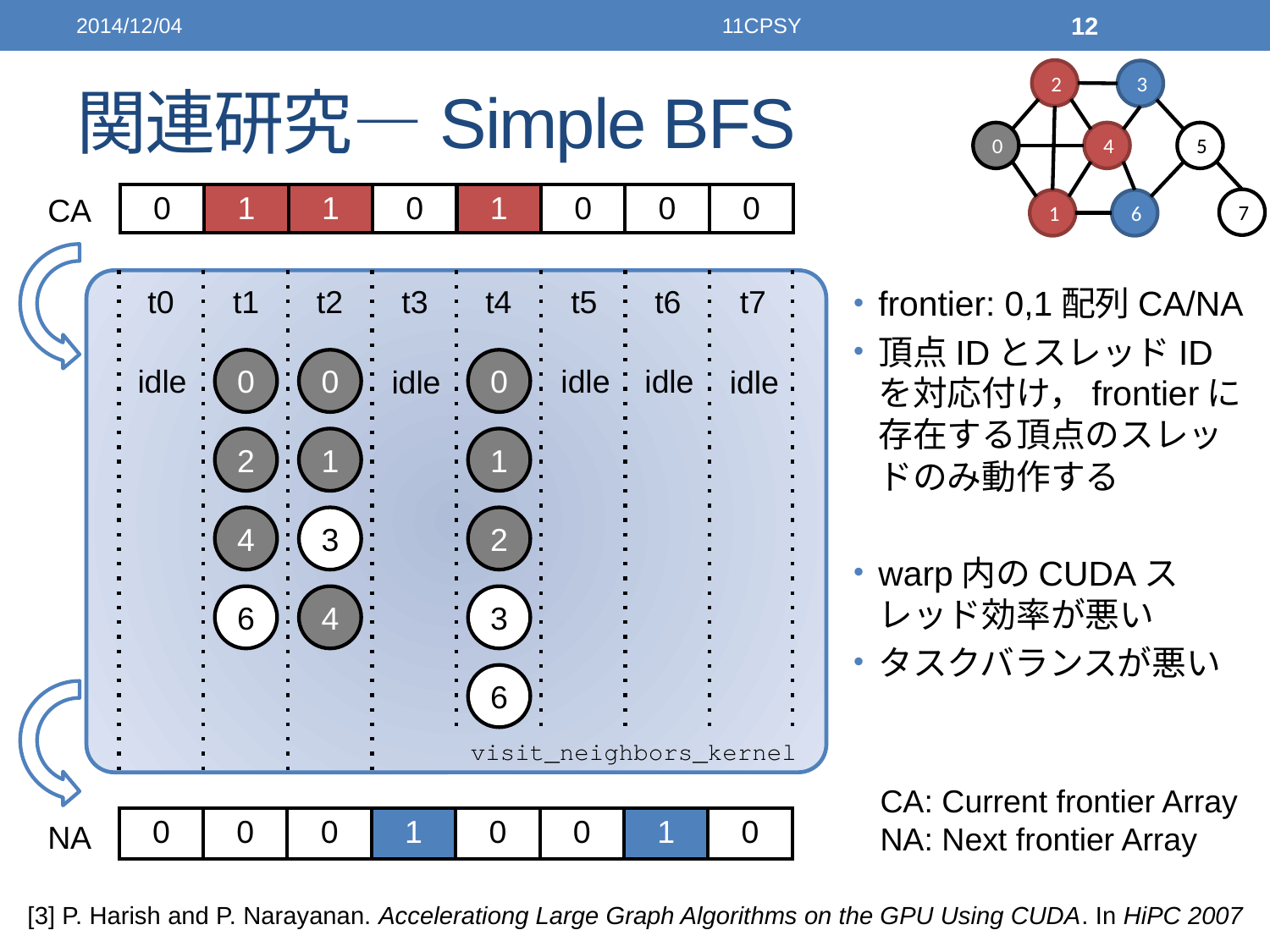

2014/12/04
11CPSY
12
# 関連研究―Simple BFS
2
3
0
4
5
7
1
6
CA
| 0 | 1 | 1 | 0 | 1 | 0 | 0 | 0 |
| --- | --- | --- | --- | --- | --- | --- | --- |

t0
t1
t2
t5
t6
t3
t4
t7
idle
idle
idle
idle
idle
frontier: 0,1配列CA/NA
頂点IDとスレッドIDを対応付け，frontierに存在する頂点のスレッドのみ動作する

warp内のCUDAスレッド効率が悪い
タスクバランスが悪い
0
0
0
2
1
1
4
3
2
6
4
3
6

visit_neighbors_kernel
CA: Current frontier Array
NA: Next frontier Array
| 0 | 0 | 0 | 1 | 0 | 0 | 1 | 0 |
| --- | --- | --- | --- | --- | --- | --- | --- |
NA
[3] P. Harish and P. Narayanan. Accelerationg Large Graph Algorithms on the GPU Using CUDA. In HiPC 2007